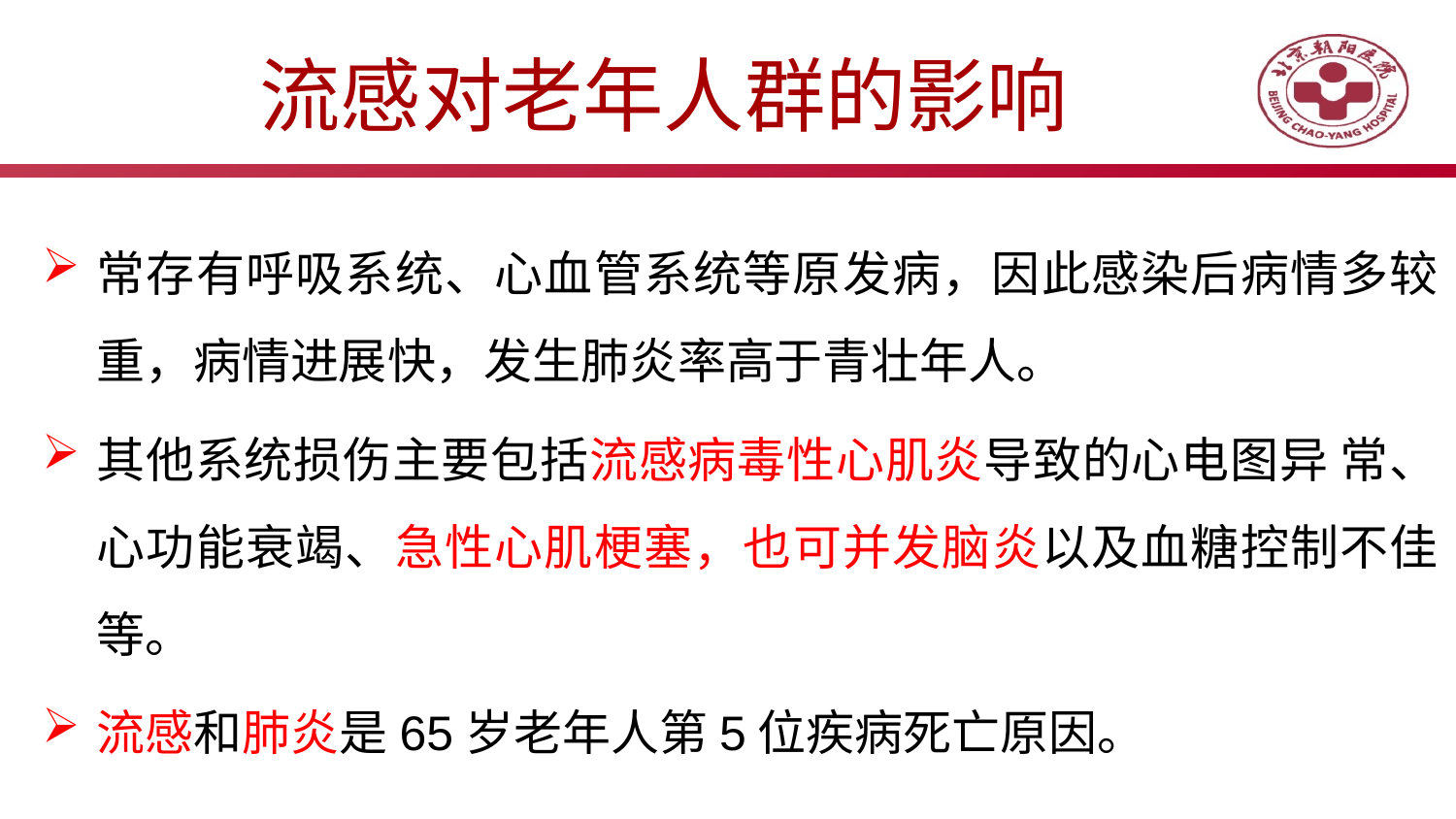

流感对老年人群的影响
常存有呼吸系统、心血管系统等原发病，因此感染后病情多较重，病情进展快，发生肺炎率高于青壮年人。
其他系统损伤主要包括流感病毒性心肌炎导致的心电图异 常、心功能衰竭、急性心肌梗塞，也可并发脑炎以及血糖控制不佳等。
流感和肺炎是65岁老年人第5位疾病死亡原因。